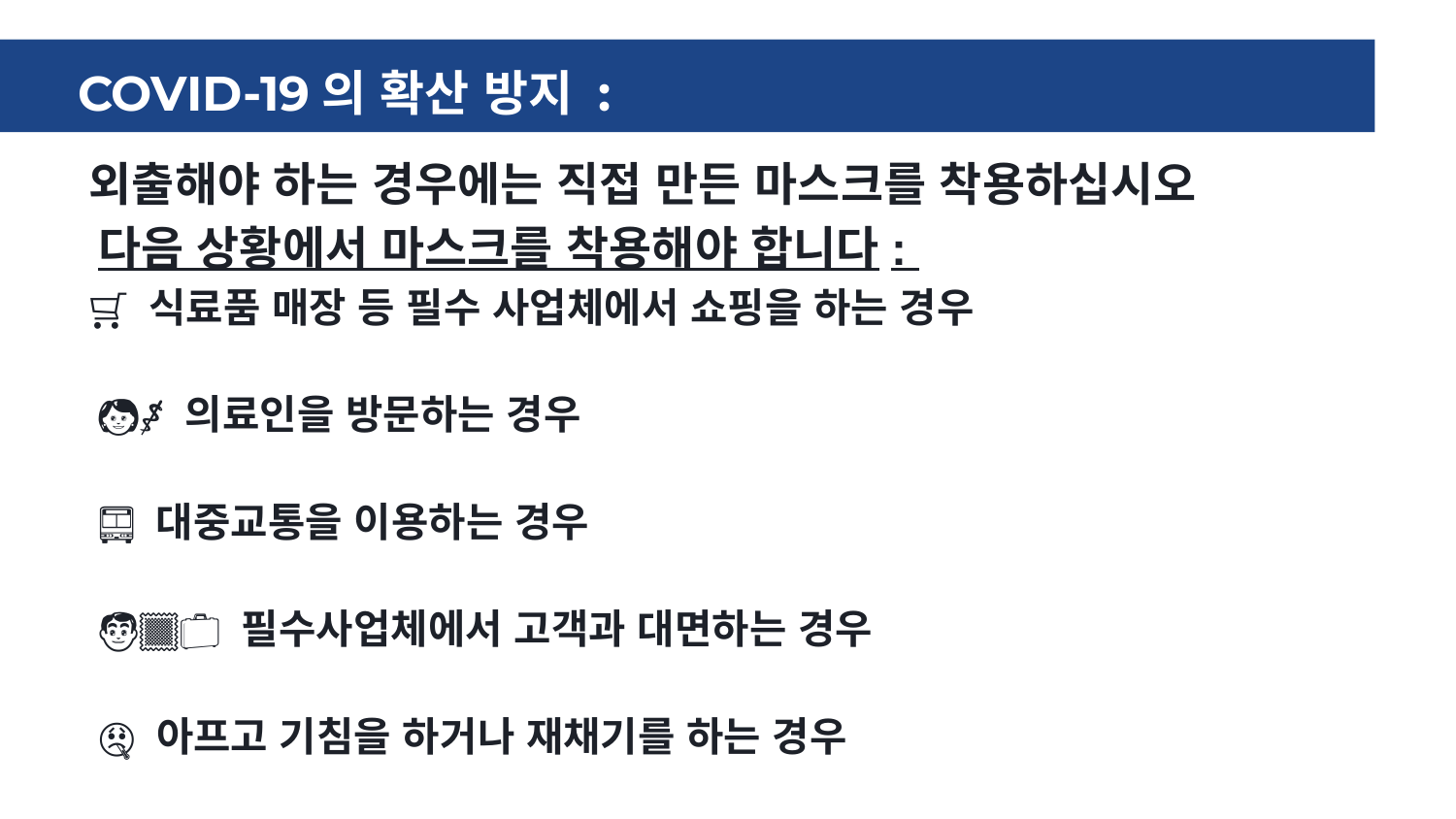

COVID-19의 확산 방지 :
외출해야 하는 경우에는 직접 만든 마스크를 착용하십시오
다음 상황에서 마스크를 착용해야 합니다:
🛒 식료품 매장 등 필수 사업체에서 쇼핑을 하는 경우
👩‍⚕️ 의료인을 방문하는 경우
🚍 대중교통을 이용하는 경우
👨🏽‍💼 필수사업체에서 고객과 대면하는 경우
🤒 아프고 기침을 하거나 재채기를 하는 경우